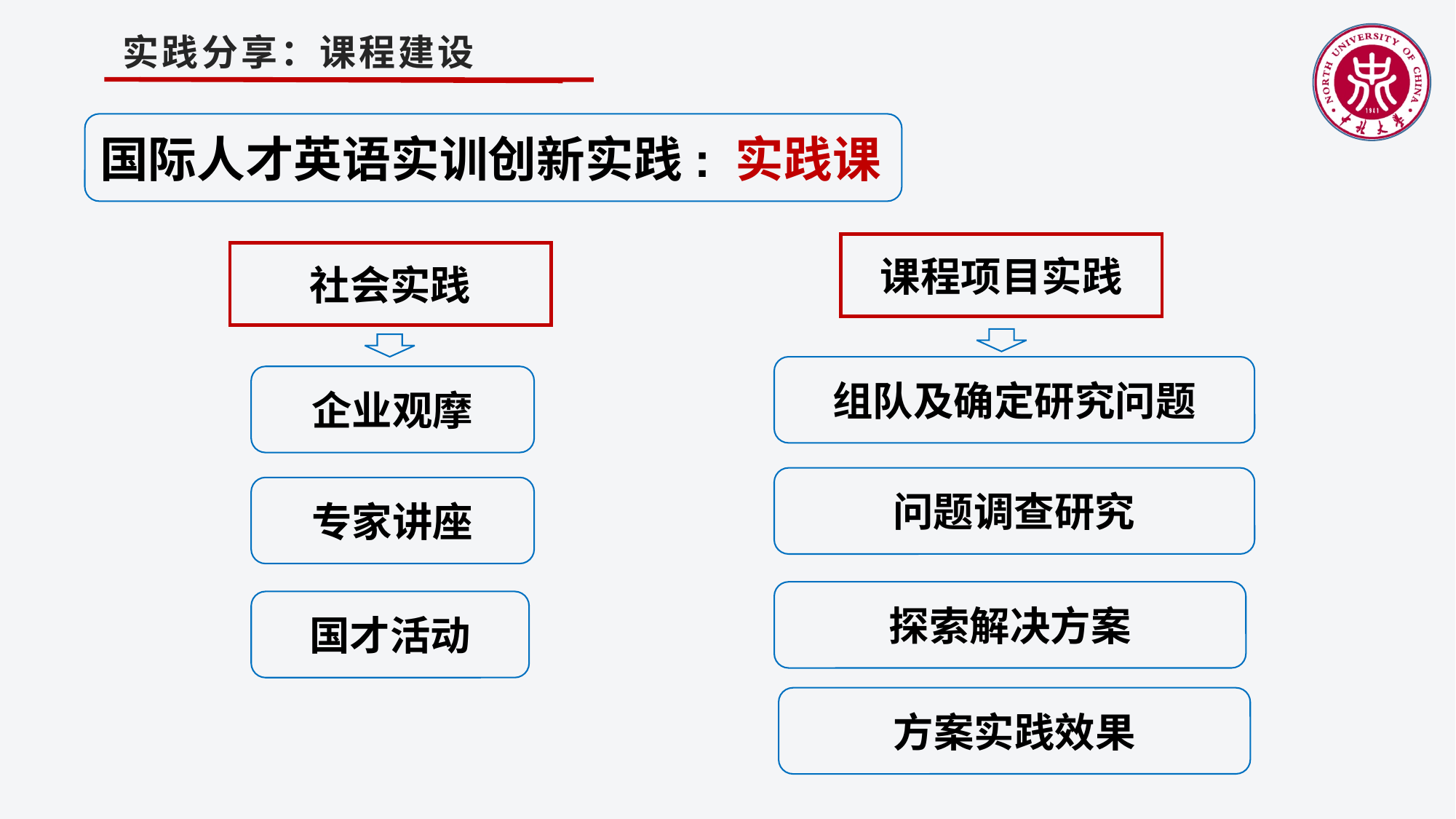

实践分享：课程建设
国际人才英语实训创新实践: 实践课
课程项目实践
组队及确定研究问题
问题调查研究
探索解决方案
方案实践效果

社会实践
企业观摩
专家讲座
国才活动